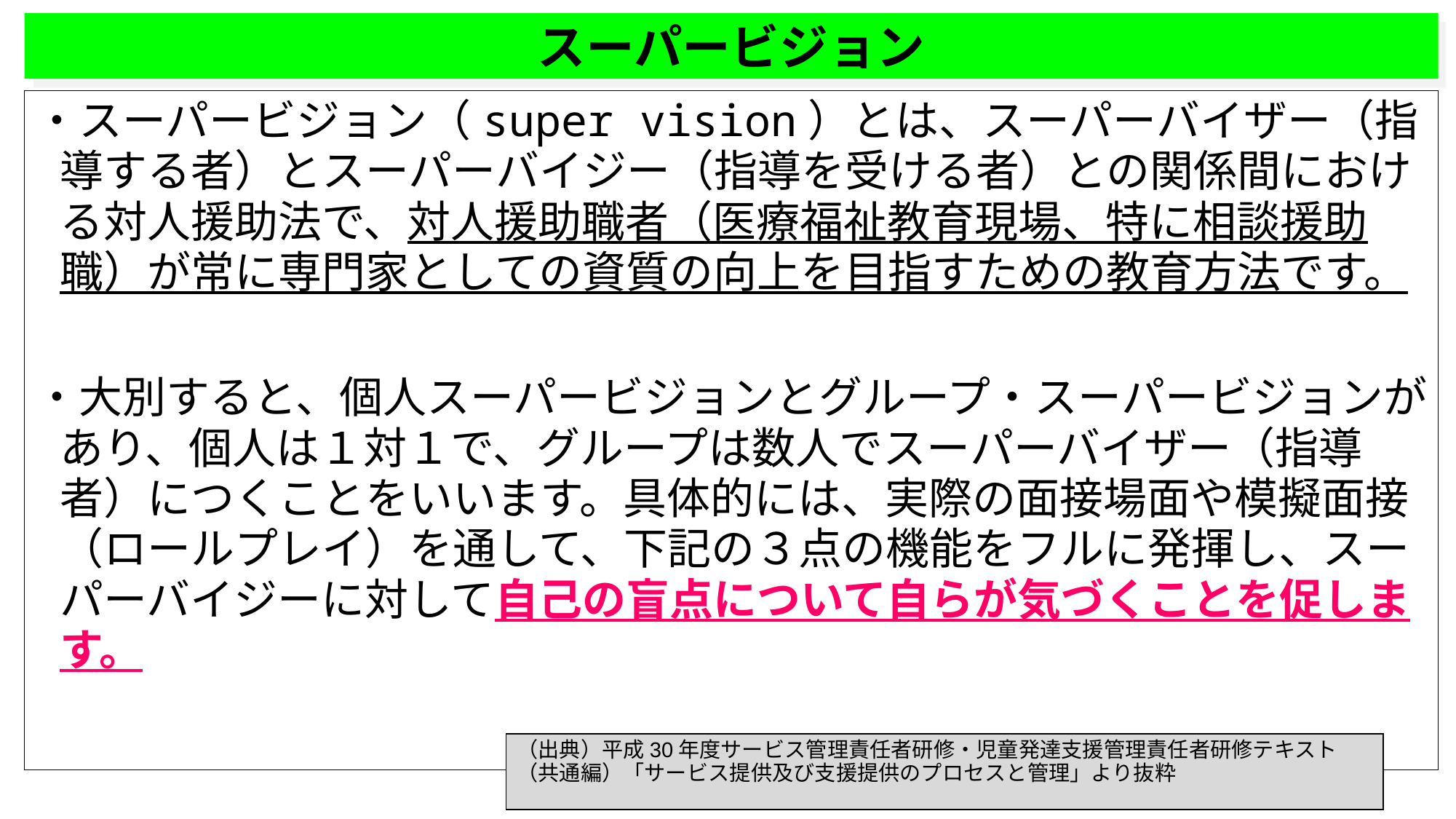

スーパービジョン
・スーパービジョン（super vision）とは、スーパーバイザー（指導する者）とスーパーバイジー（指導を受ける者）との関係間における対人援助法で、対人援助職者（医療福祉教育現場、特に相談援助職）が常に専門家としての資質の向上を目指すための教育方法です。

・大別すると、個人スーパービジョンとグループ・スーパービジョンがあり、個人は１対１で、グループは数人でスーパーバイザー（指導者）につくことをいいます。具体的には、実際の面接場面や模擬面接（ロールプレイ）を通して、下記の３点の機能をフルに発揮し、スーパーバイジーに対して自己の盲点について自らが気づくことを促します。
（出典）平成30年度サービス管理責任者研修・児童発達支援管理責任者研修テキスト（共通編）「サービス提供及び支援提供のプロセスと管理」より抜粋